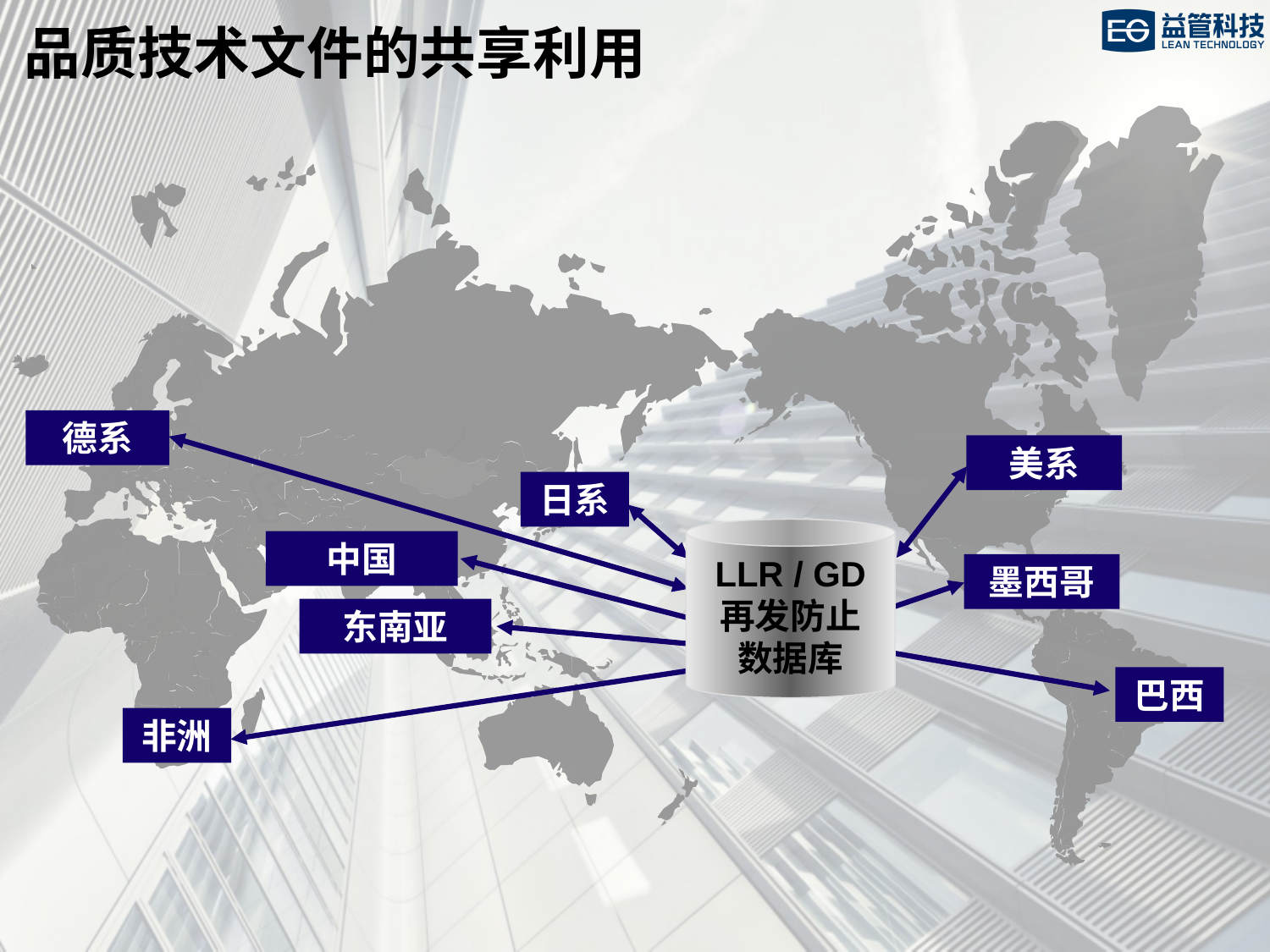

品质技术文件的共享利用

德系
美系

日系

LLR / GD
再发防止
数据库
中国
墨西哥

东南亚

巴西

非洲